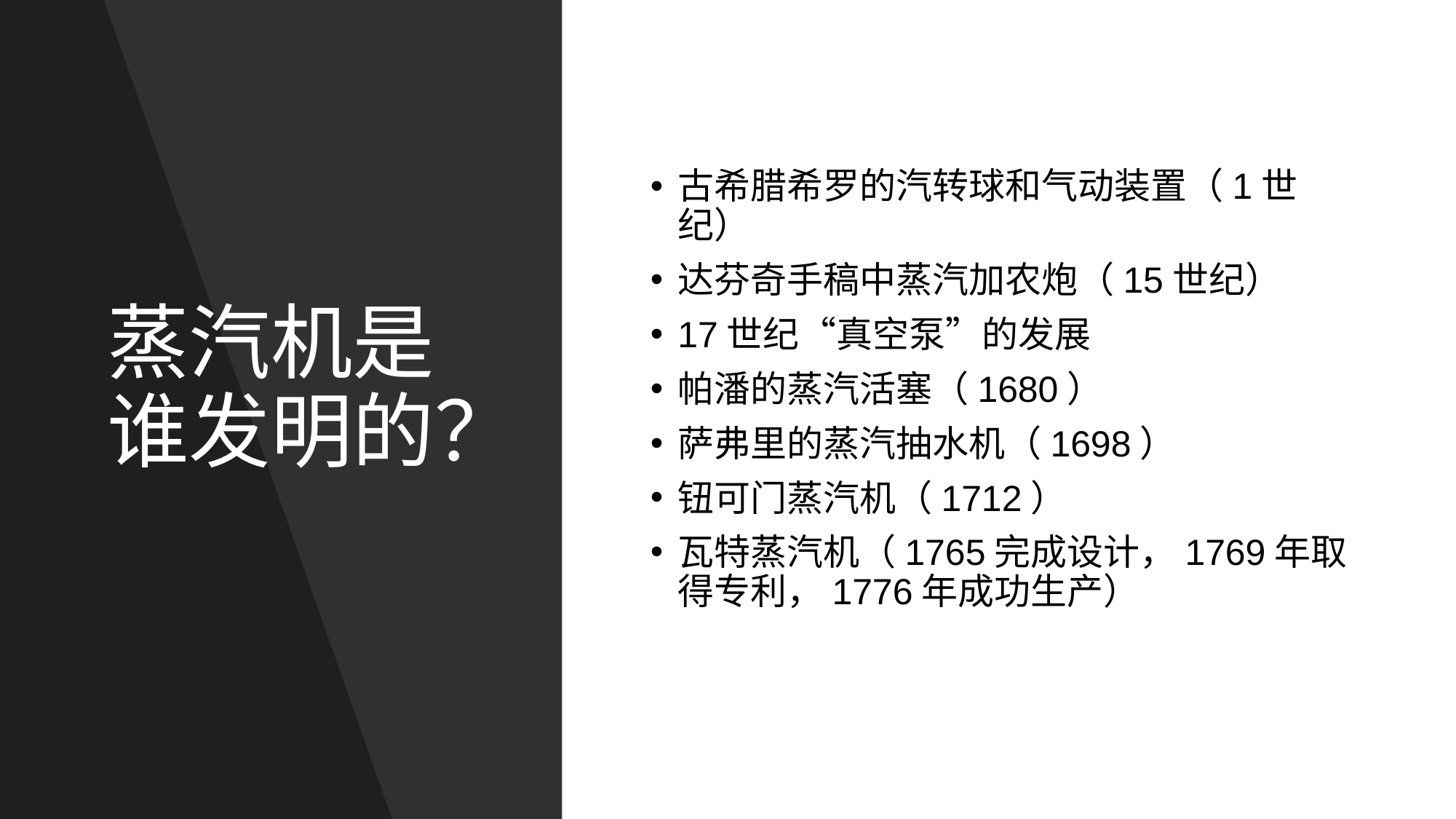

# 蒸汽机是谁发明的？
古希腊希罗的汽转球和气动装置（1世纪）
达芬奇手稿中蒸汽加农炮（15世纪）
17世纪“真空泵”的发展
帕潘的蒸汽活塞（1680）
萨弗里的蒸汽抽水机（1698）
钮可门蒸汽机（1712）
瓦特蒸汽机（1765完成设计，1769年取得专利，1776年成功生产）